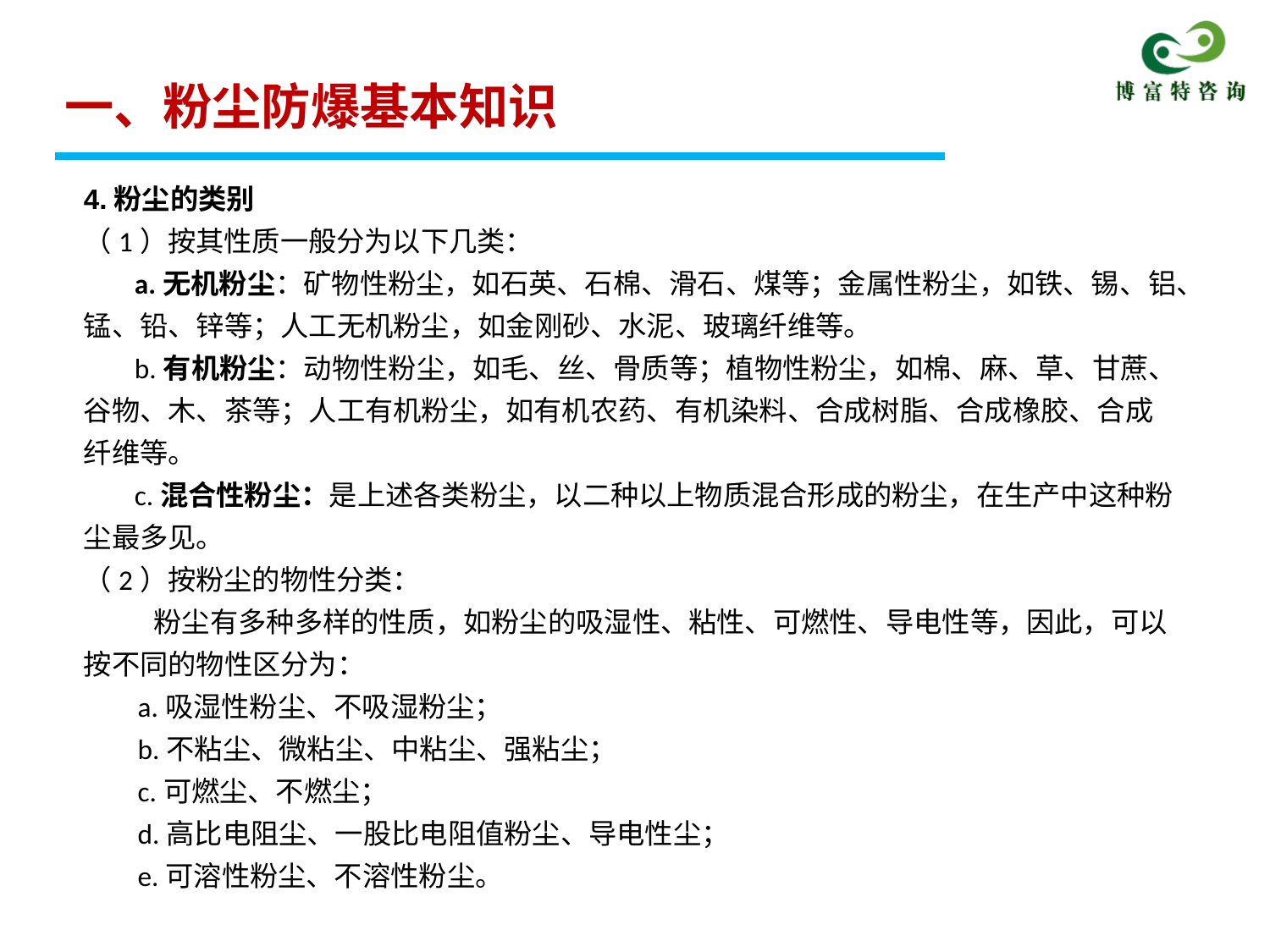

一、粉尘防爆基本知识
4.粉尘的类别
（1）按其性质一般分为以下几类：
        a.无机粉尘：矿物性粉尘，如石英、石棉、滑石、煤等；金属性粉尘，如铁、锡、铝、锰、铅、锌等；人工无机粉尘，如金刚砂、水泥、玻璃纤维等。
        b.有机粉尘：动物性粉尘，如毛、丝、骨质等；植物性粉尘，如棉、麻、草、甘蔗、谷物、木、茶等；人工有机粉尘，如有机农药、有机染料、合成树脂、合成橡胶、合成纤维等。
        c.混合性粉尘：是上述各类粉尘，以二种以上物质混合形成的粉尘，在生产中这种粉尘最多见。
（2）按粉尘的物性分类：
          粉尘有多种多样的性质，如粉尘的吸湿性、粘性、可燃性、导电性等，因此，可以按不同的物性区分为：
　   a.吸湿性粉尘、不吸湿粉尘；
　   b.不粘尘、微粘尘、中粘尘、强粘尘；
　   c.可燃尘、不燃尘；
　   d.高比电阻尘、一股比电阻值粉尘、导电性尘；
　   e.可溶性粉尘、不溶性粉尘。